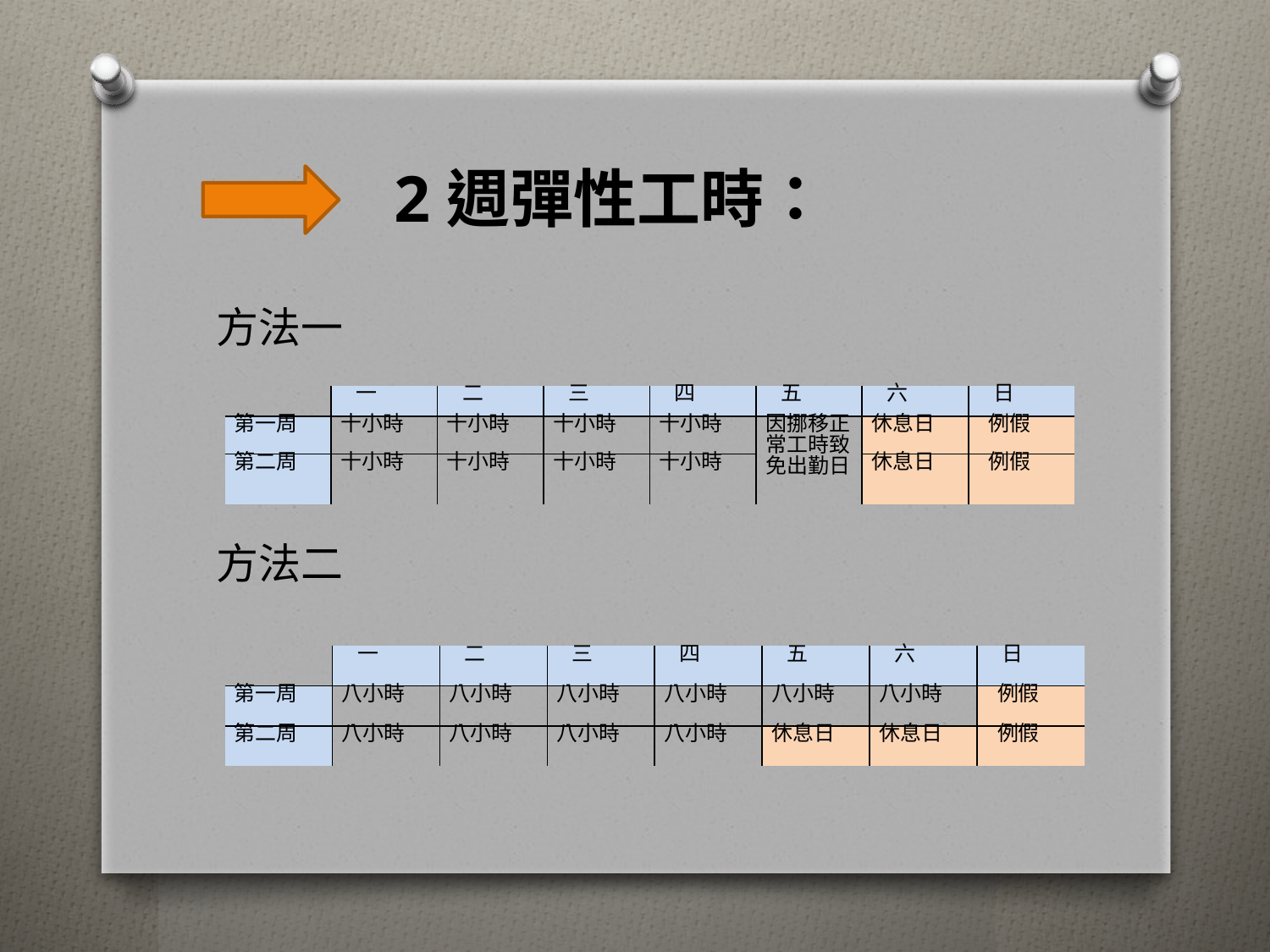

# 2週彈性工時：

方法一

方法二

|  | 一 | 二 | 三 | 四 | 五 | 六 | 日 |
| --- | --- | --- | --- | --- | --- | --- | --- |
| 第一周 | 十小時 | 十小時 | 十小時 | 十小時 | 因挪移正常工時致免出勤日 | 休息日 | 例假 |
| 第二周 | 十小時 | 十小時 | 十小時 | 十小時 |  | 休息日 | 例假 |
|  | 一 | 二 | 三 | 四 | 五 | 六 | 日 |
| --- | --- | --- | --- | --- | --- | --- | --- |
| 第一周 | 八小時 | 八小時 | 八小時 | 八小時 | 八小時 | 八小時 | 例假 |
| 第二周 | 八小時 | 八小時 | 八小時 | 八小時 | 休息日 | 休息日 | 例假 |